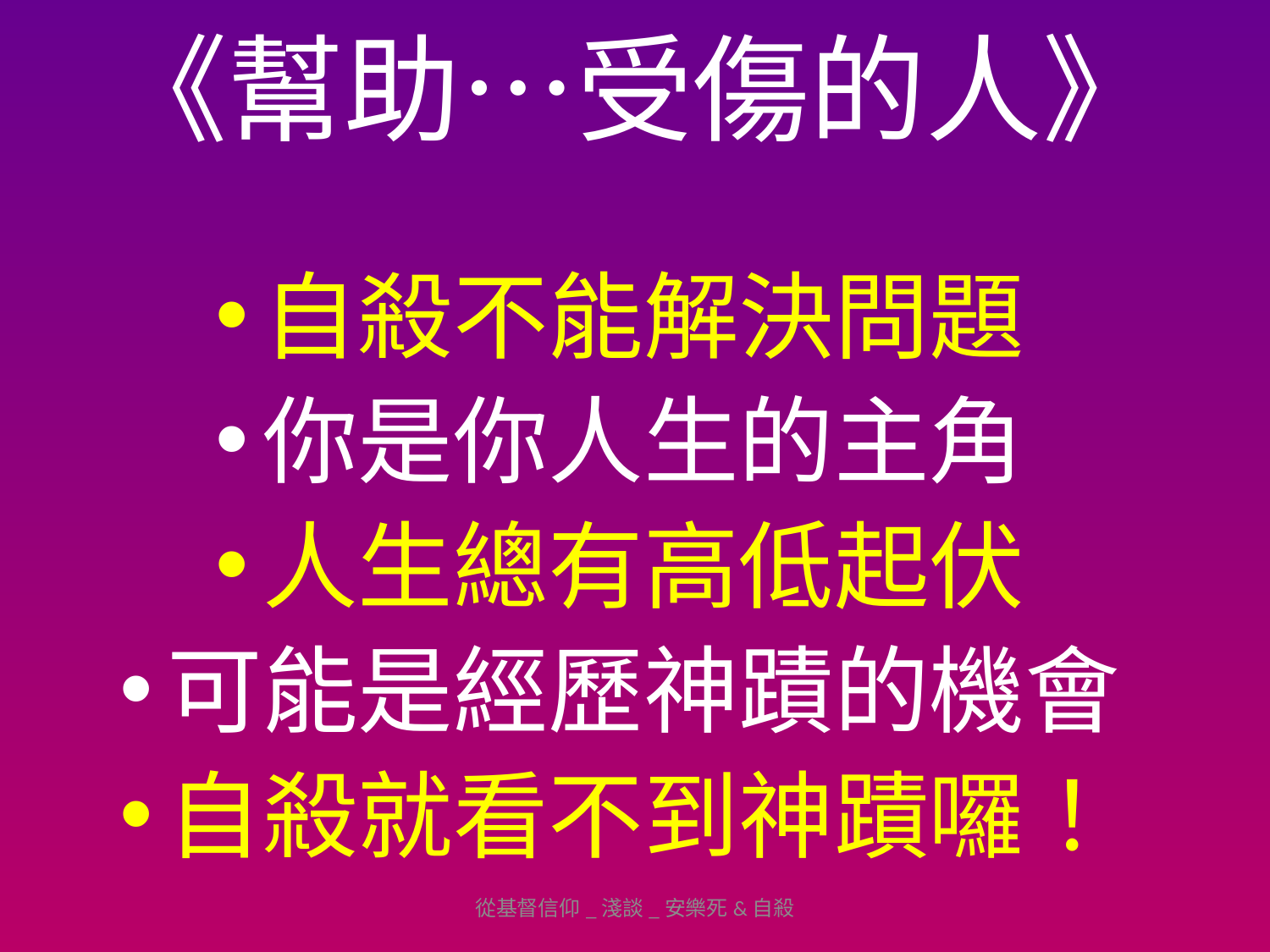

# 《幫助…受傷的人》
自殺不能解決問題
你是你人生的主角
人生總有高低起伏
可能是經歷神蹟的機會
自殺就看不到神蹟囉！
從基督信仰_淺談_安樂死&自殺